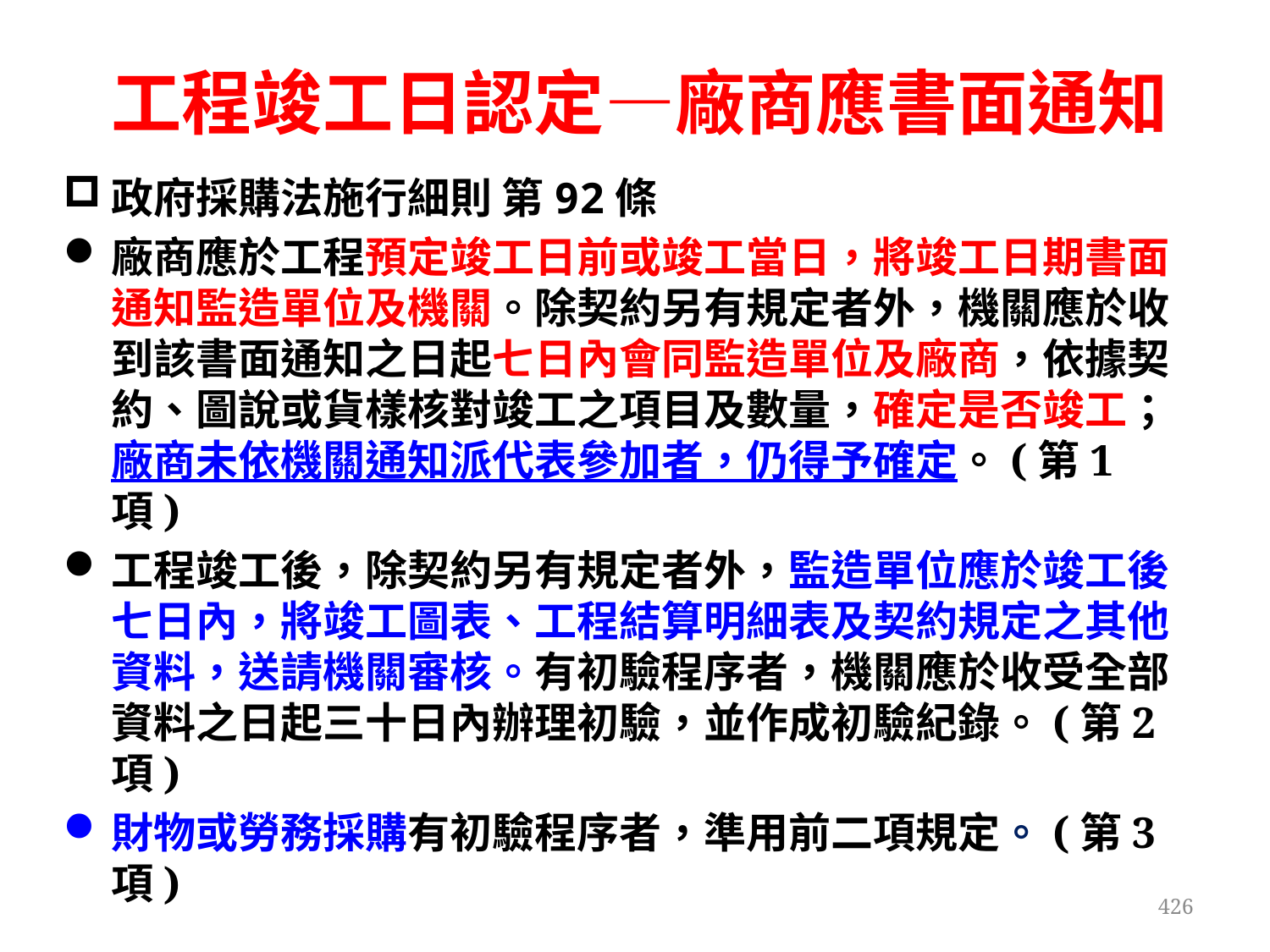

工程竣工日認定—廠商應書面通知
政府採購法施行細則 第92條
廠商應於工程預定竣工日前或竣工當日，將竣工日期書面通知監造單位及機關。除契約另有規定者外，機關應於收到該書面通知之日起七日內會同監造單位及廠商，依據契約、圖說或貨樣核對竣工之項目及數量，確定是否竣工；廠商未依機關通知派代表參加者，仍得予確定。(第1項)
工程竣工後，除契約另有規定者外，監造單位應於竣工後七日內，將竣工圖表、工程結算明細表及契約規定之其他資料，送請機關審核。有初驗程序者，機關應於收受全部資料之日起三十日內辦理初驗，並作成初驗紀錄。(第2項)
財物或勞務採購有初驗程序者，準用前二項規定。(第3項)
426